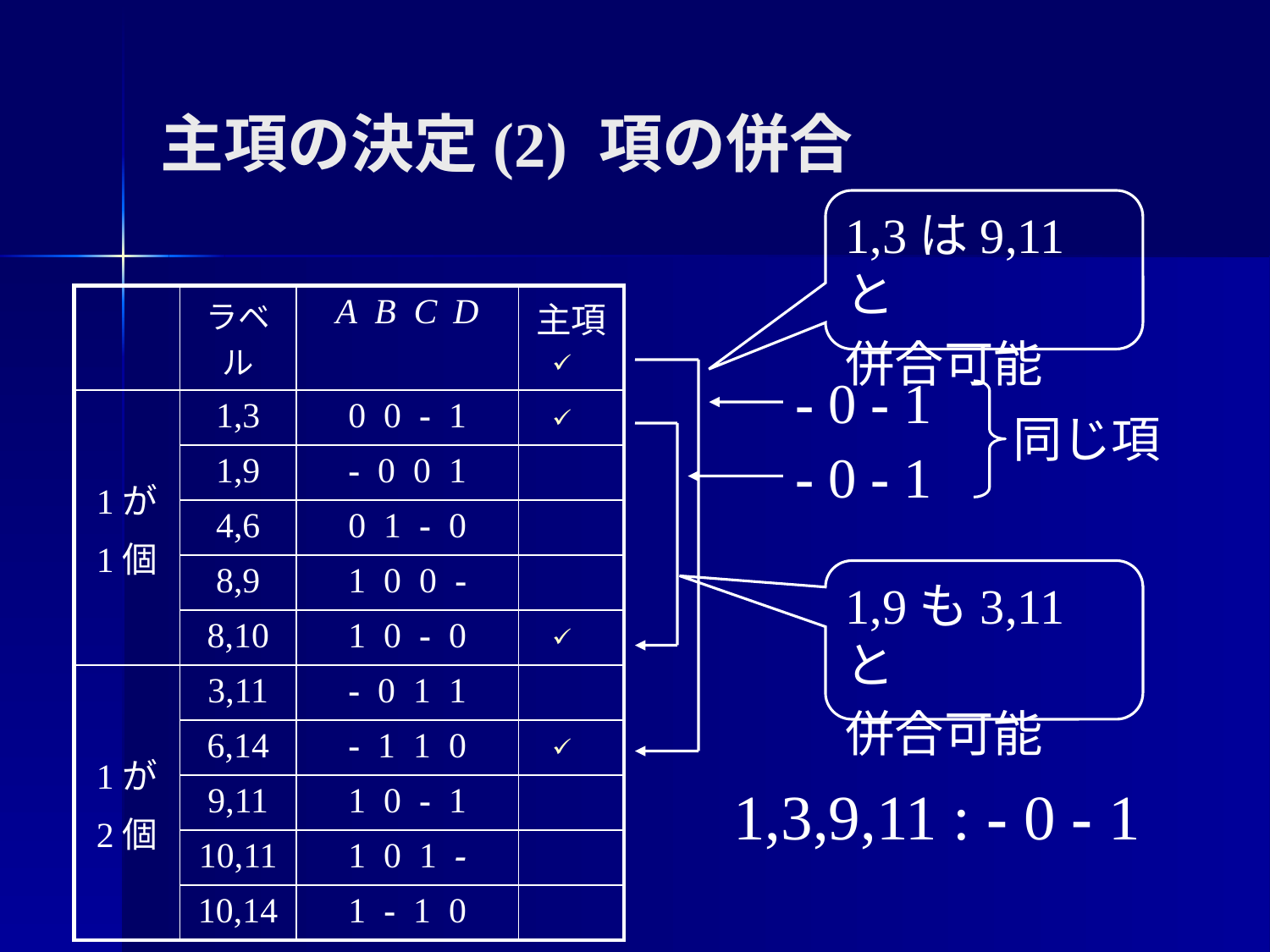

# 主項の決定(2) 項の併合
1,3は9,11と
併合可能
|  | ラベル | A B C D | 主項 |
| --- | --- | --- | --- |
| 1が 1個 | 1,3 | 0 0 - 1 |  |
|  | 1,9 | - 0 0 1 |  |
|  | 4,6 | 0 1 - 0 |  |
|  | 8,9 | 1 0 0 - |  |
|  | 8,10 | 1 0 - 0 |  |
| 1が 2個 | 3,11 | - 0 1 1 |  |
|  | 6,14 | - 1 1 0 |  |
|  | 9,11 | 1 0 - 1 |  |
|  | 10,11 | 1 0 1 - |  |
|  | 10,14 | 1 - 1 0 |  |

- 0 - 1

同じ項

- 0 - 1

1,9も3,11と
併合可能
1,3,9,11 : - 0 - 1